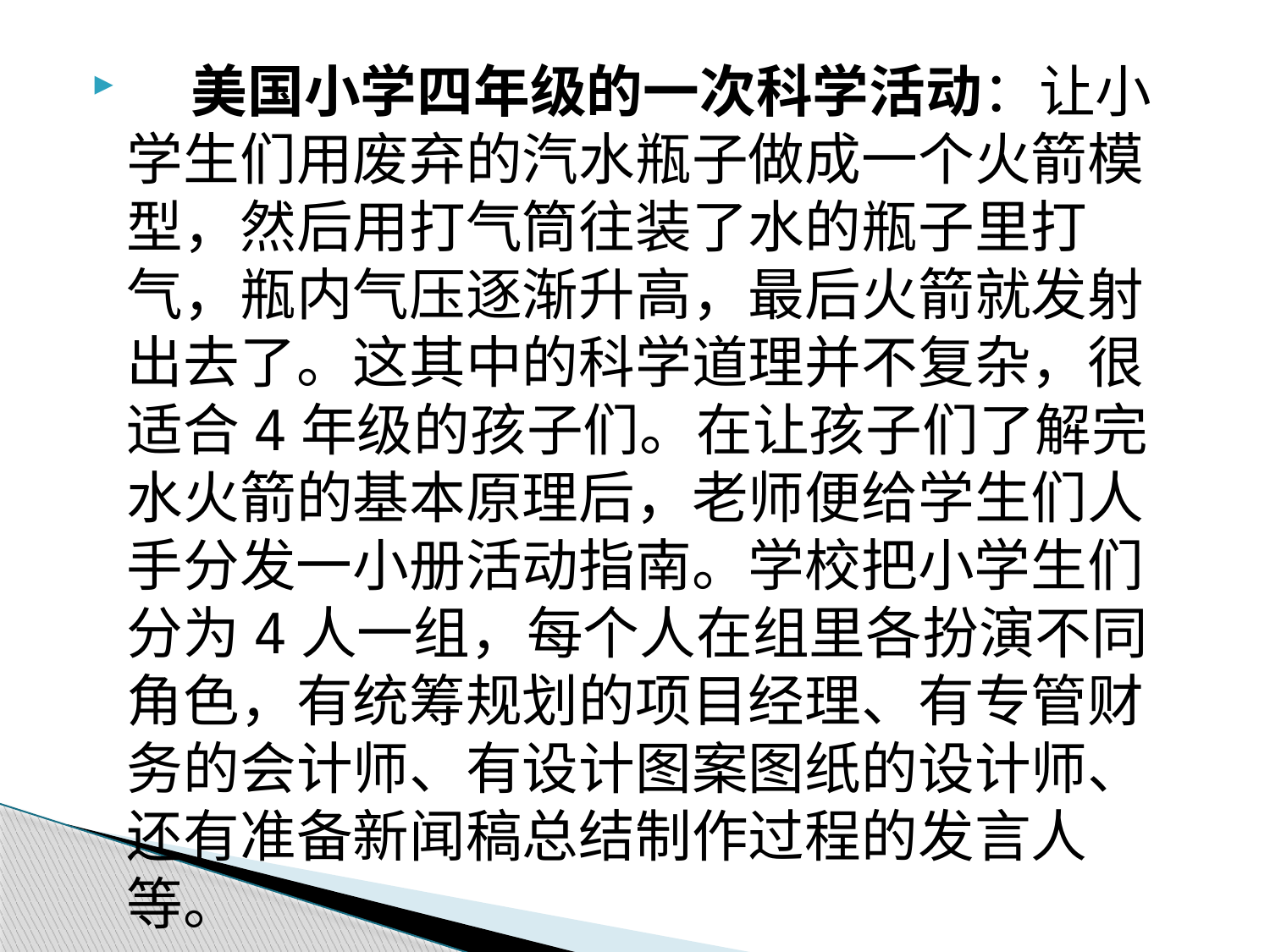

#
    美国小学四年级的一次科学活动：让小学生们用废弃的汽水瓶子做成一个火箭模型，然后用打气筒往装了水的瓶子里打气，瓶内气压逐渐升高，最后火箭就发射出去了。这其中的科学道理并不复杂，很适合4年级的孩子们。在让孩子们了解完水火箭的基本原理后，老师便给学生们人手分发一小册活动指南。学校把小学生们分为4人一组，每个人在组里各扮演不同角色，有统筹规划的项目经理、有专管财务的会计师、有设计图案图纸的设计师、还有准备新闻稿总结制作过程的发言人等。